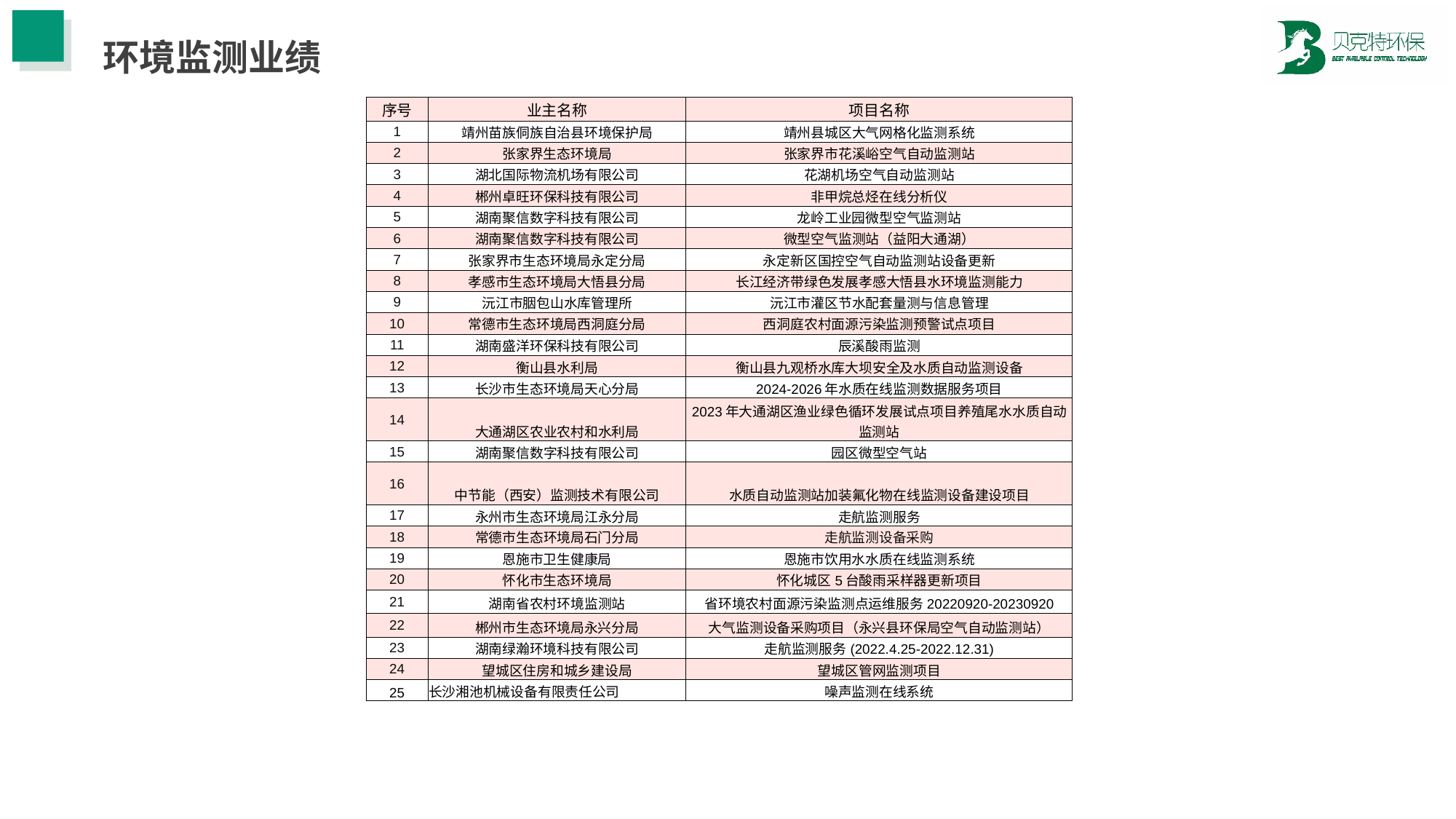

# 环境监测业绩
| 序号 | 业主名称 | 项目名称 |
| --- | --- | --- |
| 1 | 靖州苗族侗族自治县环境保护局 | 靖州县城区大气网格化监测系统 |
| 2 | 张家界生态环境局 | 张家界市花溪峪空气自动监测站 |
| 3 | 湖北国际物流机场有限公司 | 花湖机场空气自动监测站 |
| 4 | 郴州卓旺环保科技有限公司 | 非甲烷总烃在线分析仪 |
| 5 | 湖南聚信数字科技有限公司 | 龙岭工业园微型空气监测站 |
| 6 | 湖南聚信数字科技有限公司 | 微型空气监测站（益阳大通湖） |
| 7 | 张家界市生态环境局永定分局 | 永定新区国控空气自动监测站设备更新 |
| 8 | 孝感市生态环境局大悟县分局 | 长江经济带绿色发展孝感大悟县水环境监测能力 |
| 9 | 沅江市胭包山水库管理所 | 沅江市灌区节水配套量测与信息管理 |
| 10 | 常德市生态环境局西洞庭分局 | 西洞庭农村面源污染监测预警试点项目 |
| 11 | 湖南盛洋环保科技有限公司 | 辰溪酸雨监测 |
| 12 | 衡山县水利局 | 衡山县九观桥水库大坝安全及水质自动监测设备 |
| 13 | 长沙市生态环境局天心分局 | 2024-2026年水质在线监测数据服务项目 |
| 14 | 大通湖区农业农村和水利局 | 2023年大通湖区渔业绿色循环发展试点项目养殖尾水水质自动监测站 |
| 15 | 湖南聚信数字科技有限公司 | 园区微型空气站 |
| 16 | 中节能（西安）监测技术有限公司 | 水质自动监测站加装氟化物在线监测设备建设项目 |
| 17 | 永州市生态环境局江永分局 | 走航监测服务 |
| 18 | 常德市生态环境局石门分局 | 走航监测设备采购 |
| 19 | 恩施市卫生健康局 | 恩施市饮用水水质在线监测系统 |
| 20 | 怀化市生态环境局 | 怀化城区5台酸雨采样器更新项目 |
| 21 | 湖南省农村环境监测站 | 省环境农村面源污染监测点运维服务20220920-20230920 |
| 22 | 郴州市生态环境局永兴分局 | 大气监测设备采购项目（永兴县环保局空气自动监测站） |
| 23 | 湖南绿瀚环境科技有限公司 | 走航监测服务(2022.4.25-2022.12.31) |
| 24 | 望城区住房和城乡建设局 | 望城区管网监测项目 |
| 25 | 长沙湘池机械设备有限责任公司 | 噪声监测在线系统 |